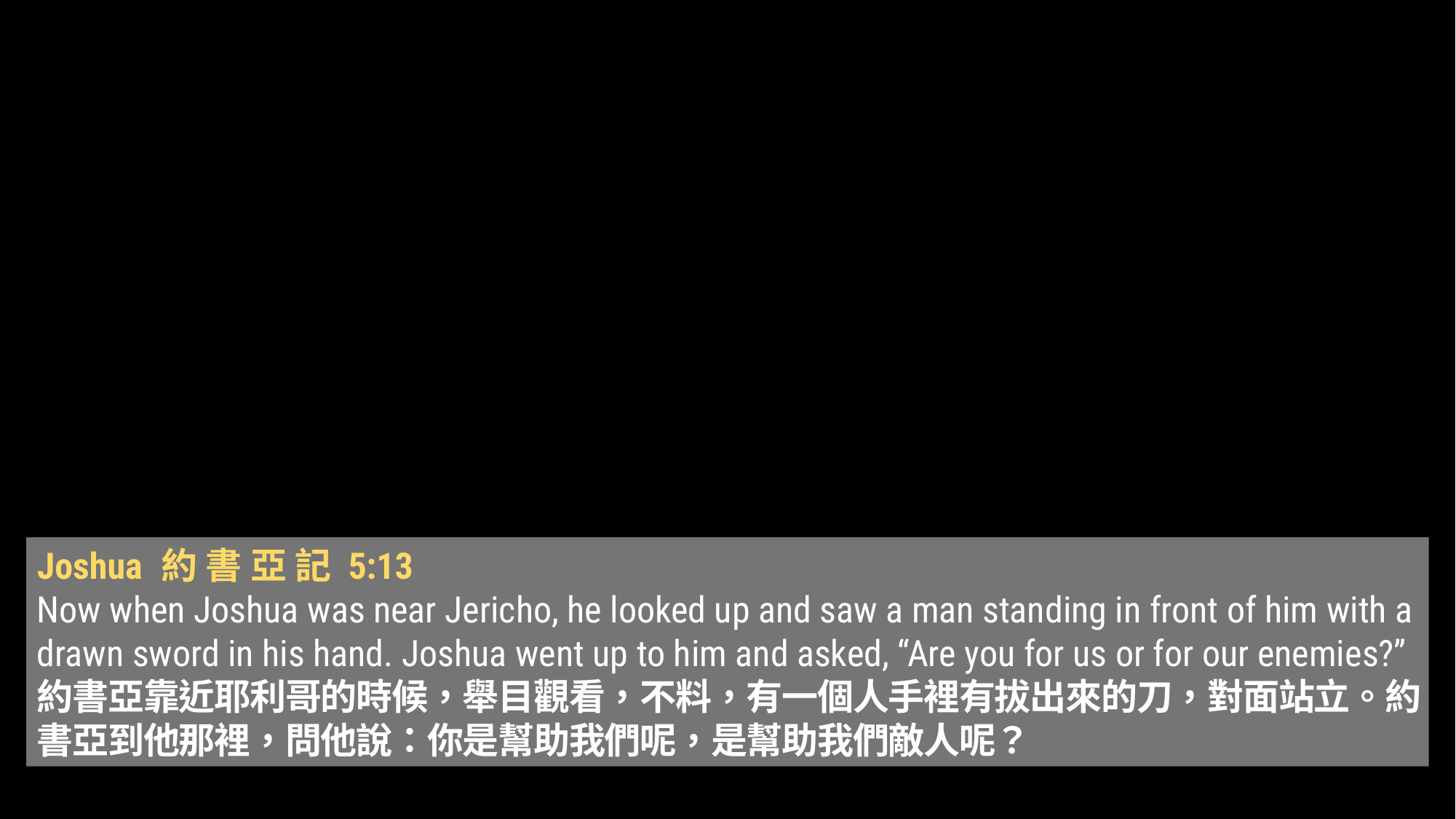

Joshua 約 書 亞 記 5:13
Now when Joshua was near Jericho, he looked up and saw a man standing in front of him with a drawn sword in his hand. Joshua went up to him and asked, “Are you for us or for our enemies?”
約 書 亞 靠 近 耶 利 哥 的 時 候 ， 舉 目 觀 看 ， 不 料 ， 有 一 個 人 手 裡 有 拔 出 來 的 刀 ， 對 面 站 立 。 約 書 亞 到 他 那 裡 ， 問 他 說 ： 你 是 幫 助 我 們 呢 ， 是 幫 助 我 們 敵 人 呢 ？